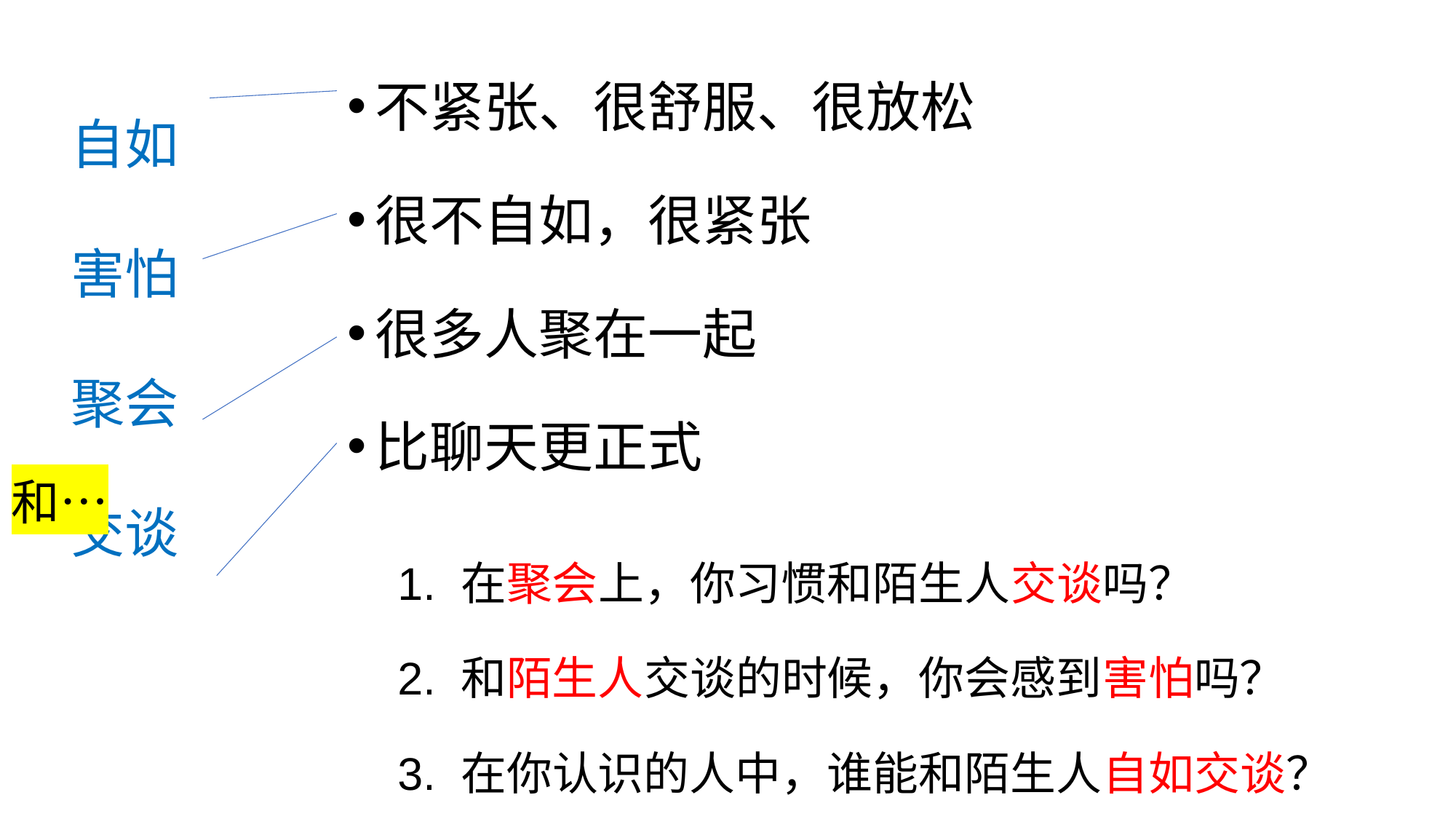

# 自如 害怕 聚会 交谈
不紧张、很舒服、很放松
很不自如，很紧张
很多人聚在一起
比聊天更正式
和…
在聚会上，你习惯和陌生人交谈吗？
和陌生人交谈的时候，你会感到害怕吗？
在你认识的人中，谁能和陌生人自如交谈？